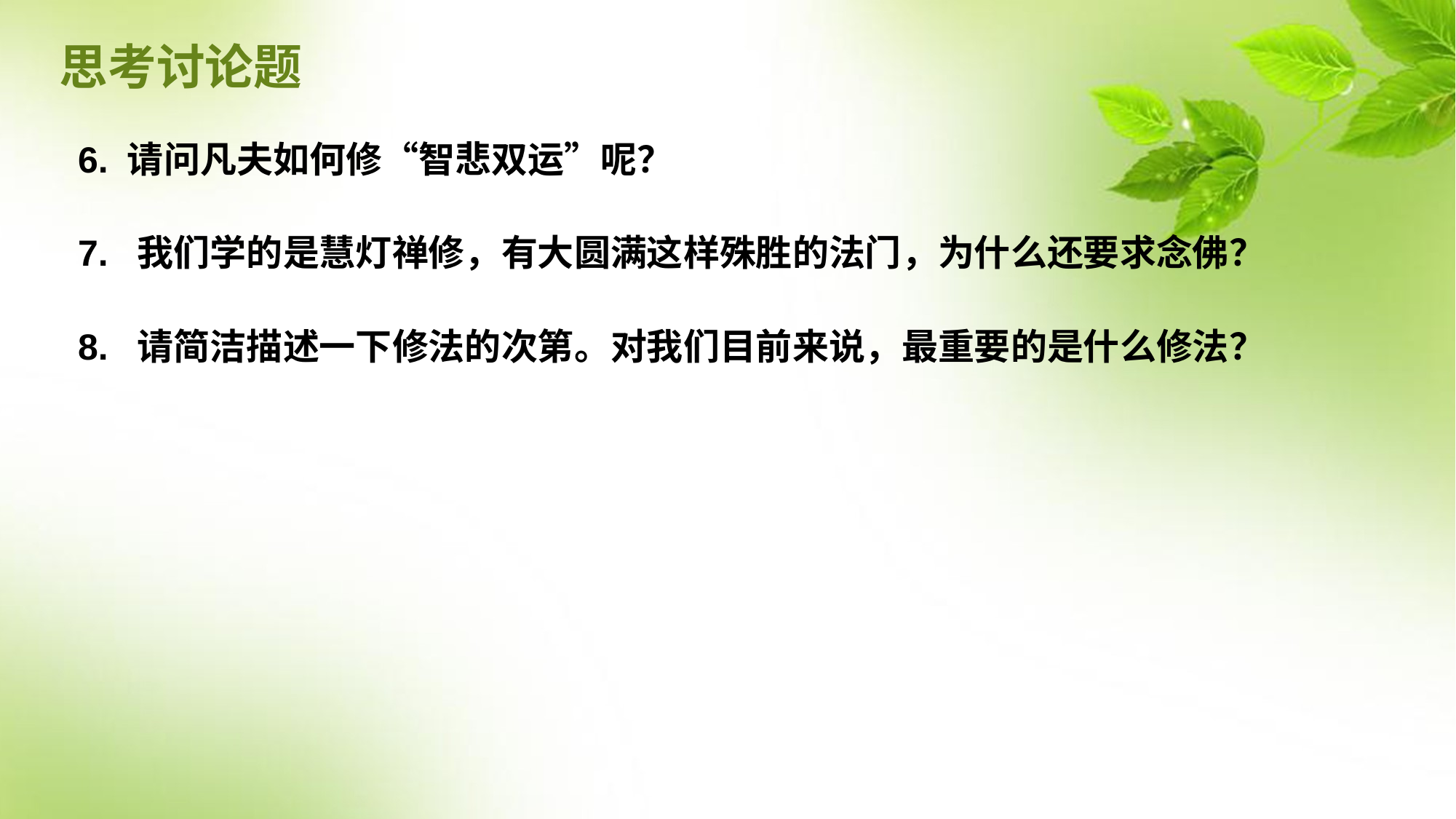

思考讨论题
6. 请问凡夫如何修“智悲双运”呢？

7.  我们学的是慧灯禅修，有大圆满这样殊胜的法门，为什么还要求念佛？

8.  请简洁描述一下修法的次第。对我们目前来说，最重要的是什么修法？